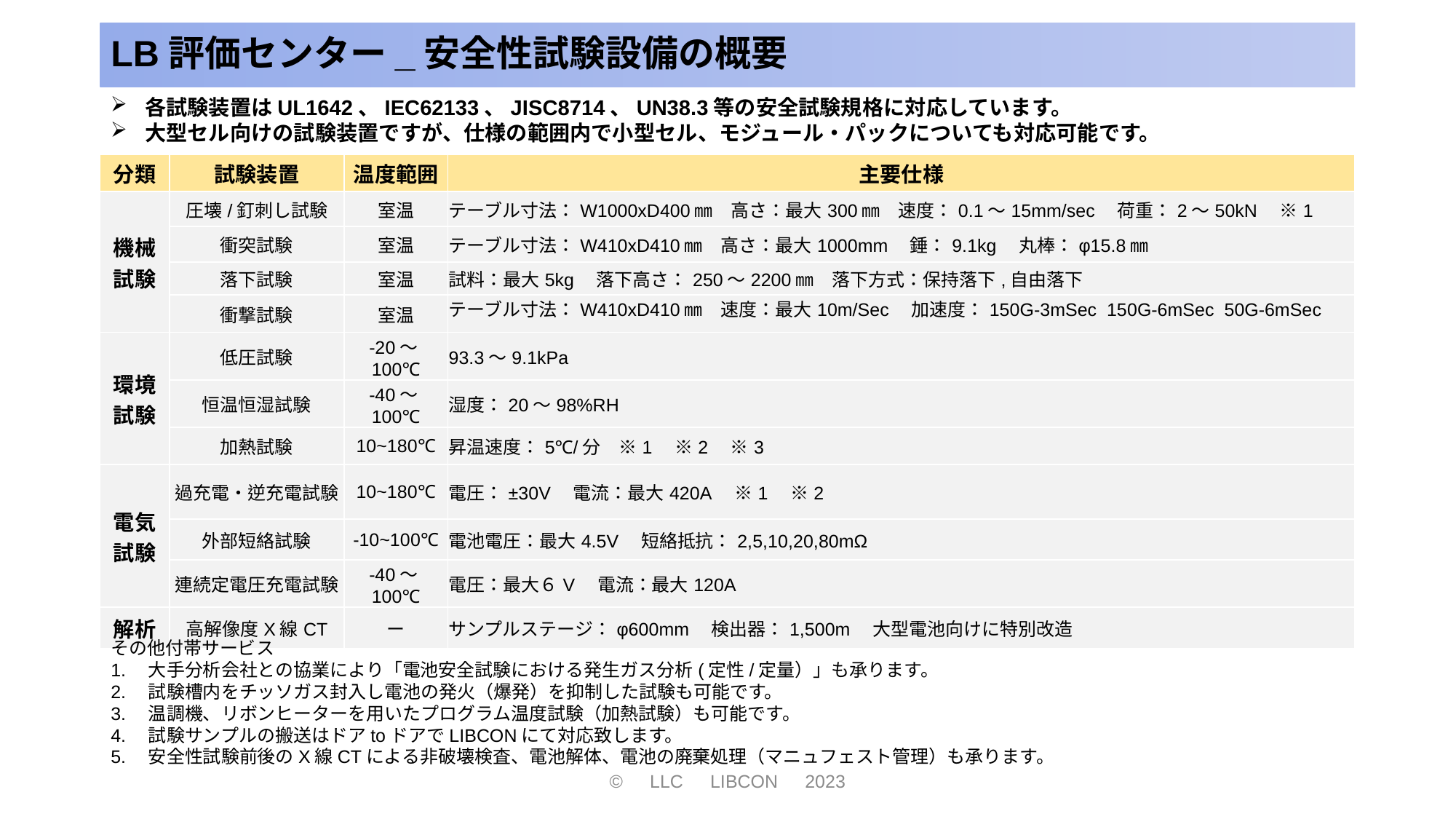

# LB評価センター_安全性試験設備の概要
各試験装置はUL1642、IEC62133、JISC8714、UN38.3等の安全試験規格に対応しています。
大型セル向けの試験装置ですが、仕様の範囲内で小型セル、モジュール・パックについても対応可能です。
| 分類 | 試験装置 | 温度範囲 | 主要仕様 |
| --- | --- | --- | --- |
| 機械 試験 | 圧壊/釘刺し試験 | 室温 | テーブル寸法：W1000xD400㎜　高さ：最大300㎜　速度：0.1～15mm/sec　荷重：2～50kN　※1 |
|  | 衝突試験 | 室温 | テーブル寸法：W410xD410㎜　高さ：最大1000mm　錘：9.1kg　丸棒：φ15.8㎜ |
|  | 落下試験 | 室温 | 試料：最大5kg　落下高さ：250～2200㎜　落下方式：保持落下,自由落下 |
|  | 衝撃試験 | 室温 | テーブル寸法：W410xD410㎜　速度：最大10m/Sec　加速度：150G-3mSec 150G-6mSec 50G-6mSec |
| 環境 試験 | 低圧試験 | -20～100℃ | 93.3～9.1kPa |
|  | 恒温恒湿試験 | -40～100℃ | 湿度：20～98%RH |
|  | 加熱試験 | 10~180℃ | 昇温速度：5℃/分　※1　※2　※3 |
| 電気 試験 | 過充電・逆充電試験 | 10~180℃ | 電圧：±30V　電流：最大420A　※1　※2 |
|  | 外部短絡試験 | -10~100℃ | 電池電圧：最大4.5V　短絡抵抗：2,5,10,20,80mΩ |
|  | 連続定電圧充電試験 | -40～100℃ | 電圧：最大６V　電流：最大120A |
| 解析 | 高解像度X線CT | ー | サンプルステージ：φ600mm　検出器：1,500m　大型電池向けに特別改造 |
その他付帯サービス
1.　大手分析会社との協業により「電池安全試験における発生ガス分析(定性/定量）」も承ります。
2.　試験槽内をチッソガス封入し電池の発火（爆発）を抑制した試験も可能です。
3.　温調機、リボンヒーターを用いたプログラム温度試験（加熱試験）も可能です。
4.　試験サンプルの搬送はドアtoドアでLIBCONにて対応致します。
5.　安全性試験前後のX線CTによる非破壊検査、電池解体、電池の廃棄処理（マニュフェスト管理）も承ります。
©　LLC　LIBCON　2023